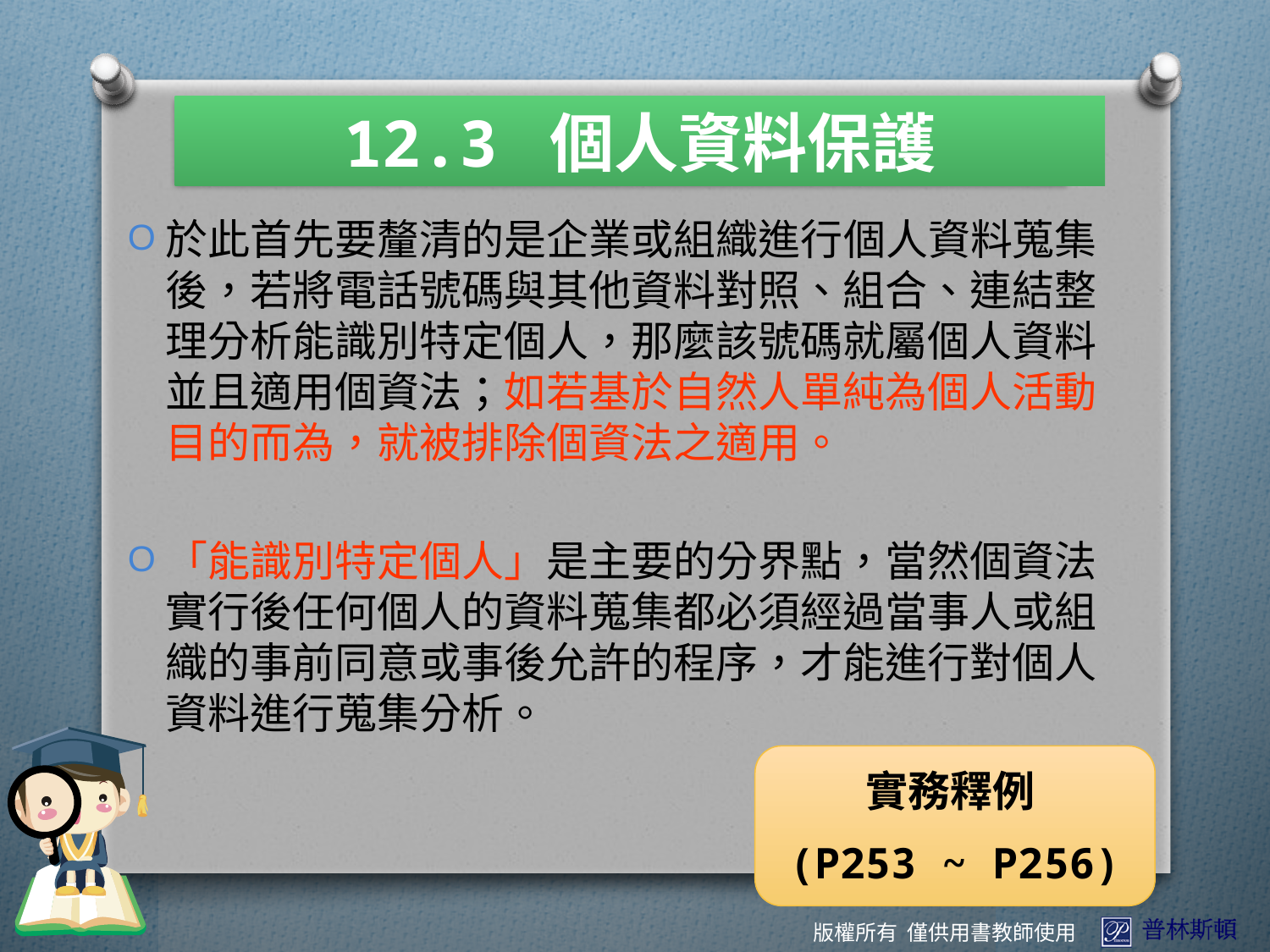

12.3 個人資料保護
於此首先要釐清的是企業或組織進行個人資料蒐集後，若將電話號碼與其他資料對照、組合、連結整理分析能識別特定個人，那麼該號碼就屬個人資料並且適用個資法；如若基於自然人單純為個人活動目的而為，就被排除個資法之適用。

「能識別特定個人」是主要的分界點，當然個資法實行後任何個人的資料蒐集都必須經過當事人或組織的事前同意或事後允許的程序，才能進行對個人資料進行蒐集分析。
實務釋例
(P253 ~ P256)